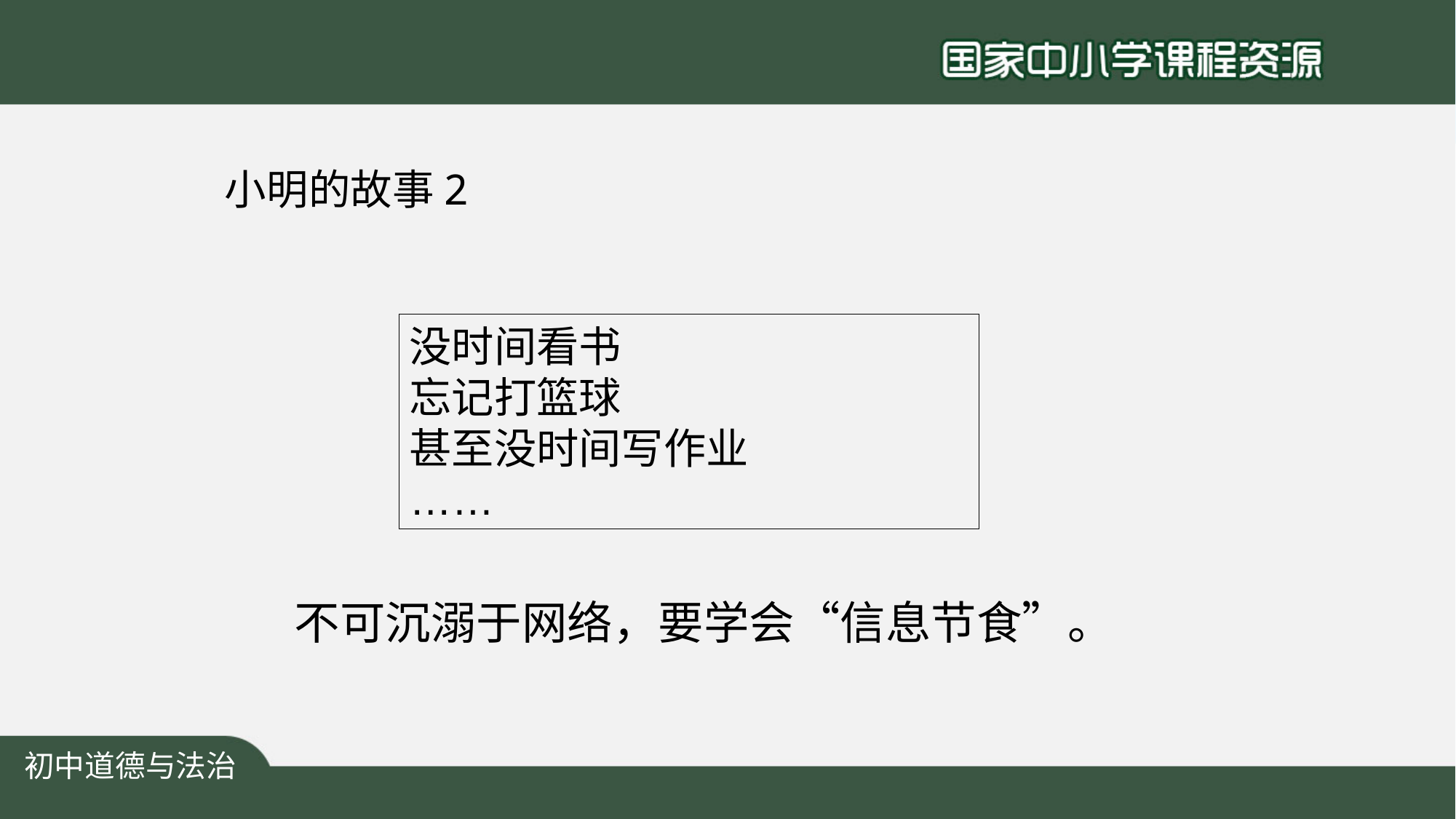

# 小明的故事2
没时间看书
忘记打篮球
甚至没时间写作业
……
不可沉溺于网络，要学会“信息节食”。